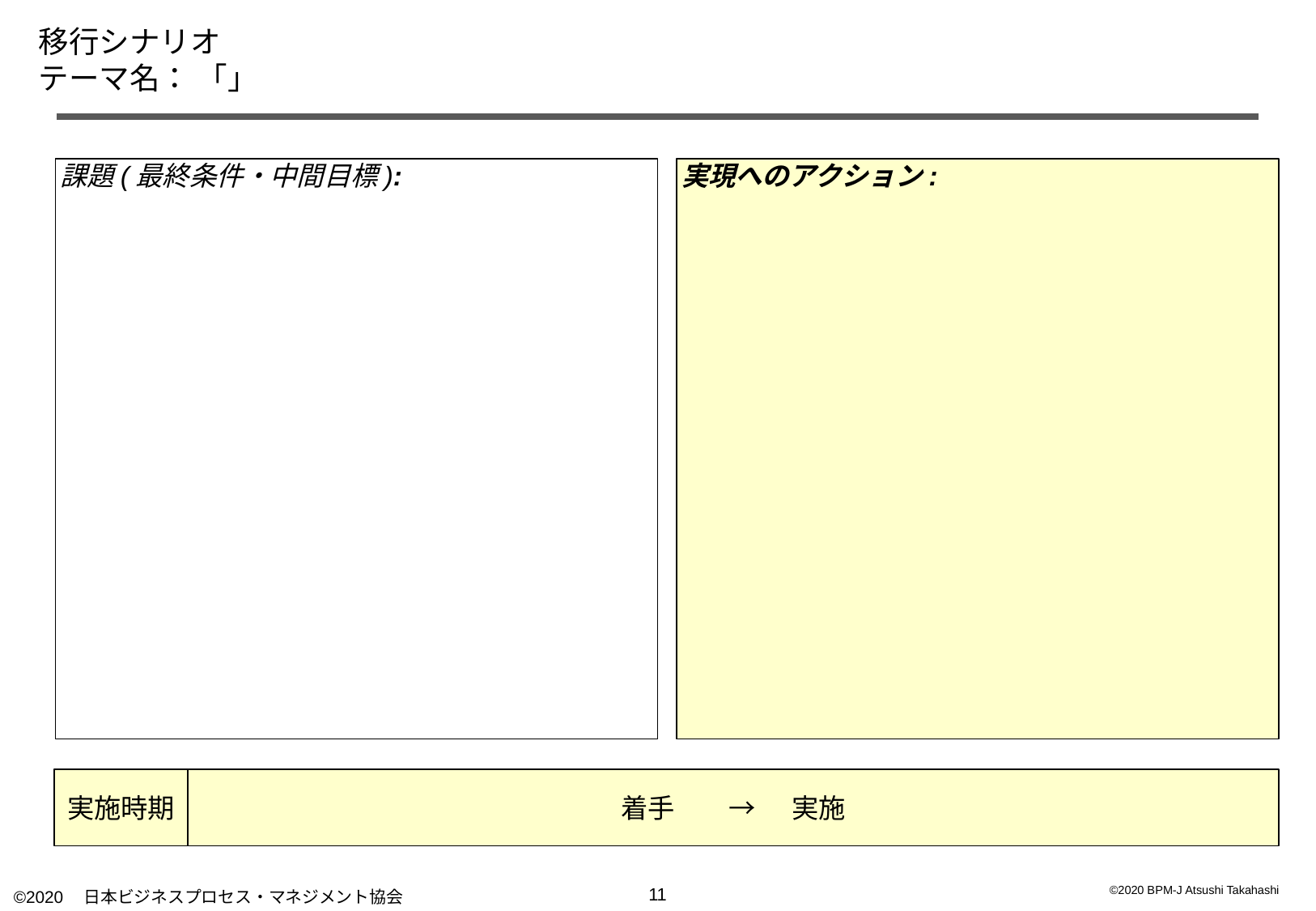

# 移行シナリオ テーマ名： 「」
課題(最終条件・中間目標):

実現へのアクション:

実施時期
着手　　→      実施
©2020 BPM-J Atsushi Takahashi
11
©2020　日本ビジネスプロセス・マネジメント協会